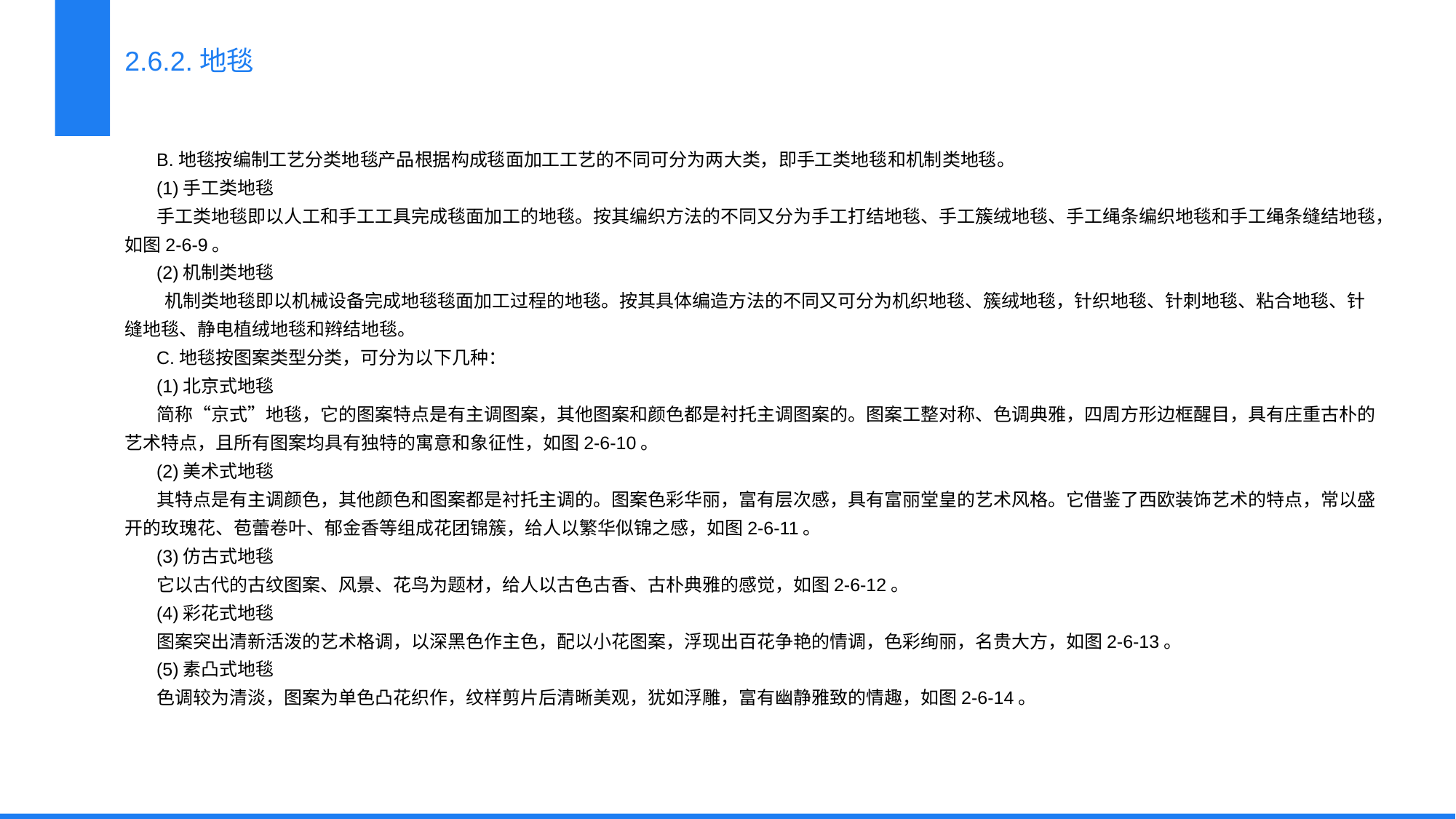

2.6.2.地毯

B.地毯按编制工艺分类地毯产品根据构成毯面加工工艺的不同可分为两大类，即手工类地毯和机制类地毯。
(1)手工类地毯
手工类地毯即以人工和手工工具完成毯面加工的地毯。按其编织方法的不同又分为手工打结地毯、手工簇绒地毯、手工绳条编织地毯和手工绳条缝结地毯，如图2-6-9。
(2)机制类地毯
 机制类地毯即以机械设备完成地毯毯面加工过程的地毯。按其具体编造方法的不同又可分为机织地毯、簇绒地毯，针织地毯、针刺地毯、粘合地毯、针缝地毯、静电植绒地毯和辫结地毯。
C.地毯按图案类型分类，可分为以下几种：
(1)北京式地毯
简称“京式”地毯，它的图案特点是有主调图案，其他图案和颜色都是衬托主调图案的。图案工整对称、色调典雅，四周方形边框醒目，具有庄重古朴的艺术特点，且所有图案均具有独特的寓意和象征性，如图2-6-10。
(2)美术式地毯
其特点是有主调颜色，其他颜色和图案都是衬托主调的。图案色彩华丽，富有层次感，具有富丽堂皇的艺术风格。它借鉴了西欧装饰艺术的特点，常以盛开的玫瑰花、苞蕾卷叶、郁金香等组成花团锦簇，给人以繁华似锦之感，如图2-6-11。
(3)仿古式地毯
它以古代的古纹图案、风景、花鸟为题材，给人以古色古香、古朴典雅的感觉，如图2-6-12。
(4)彩花式地毯
图案突出清新活泼的艺术格调，以深黑色作主色，配以小花图案，浮现出百花争艳的情调，色彩绚丽，名贵大方，如图2-6-13。
(5)素凸式地毯
色调较为清淡，图案为单色凸花织作，纹样剪片后清晰美观，犹如浮雕，富有幽静雅致的情趣，如图2-6-14。